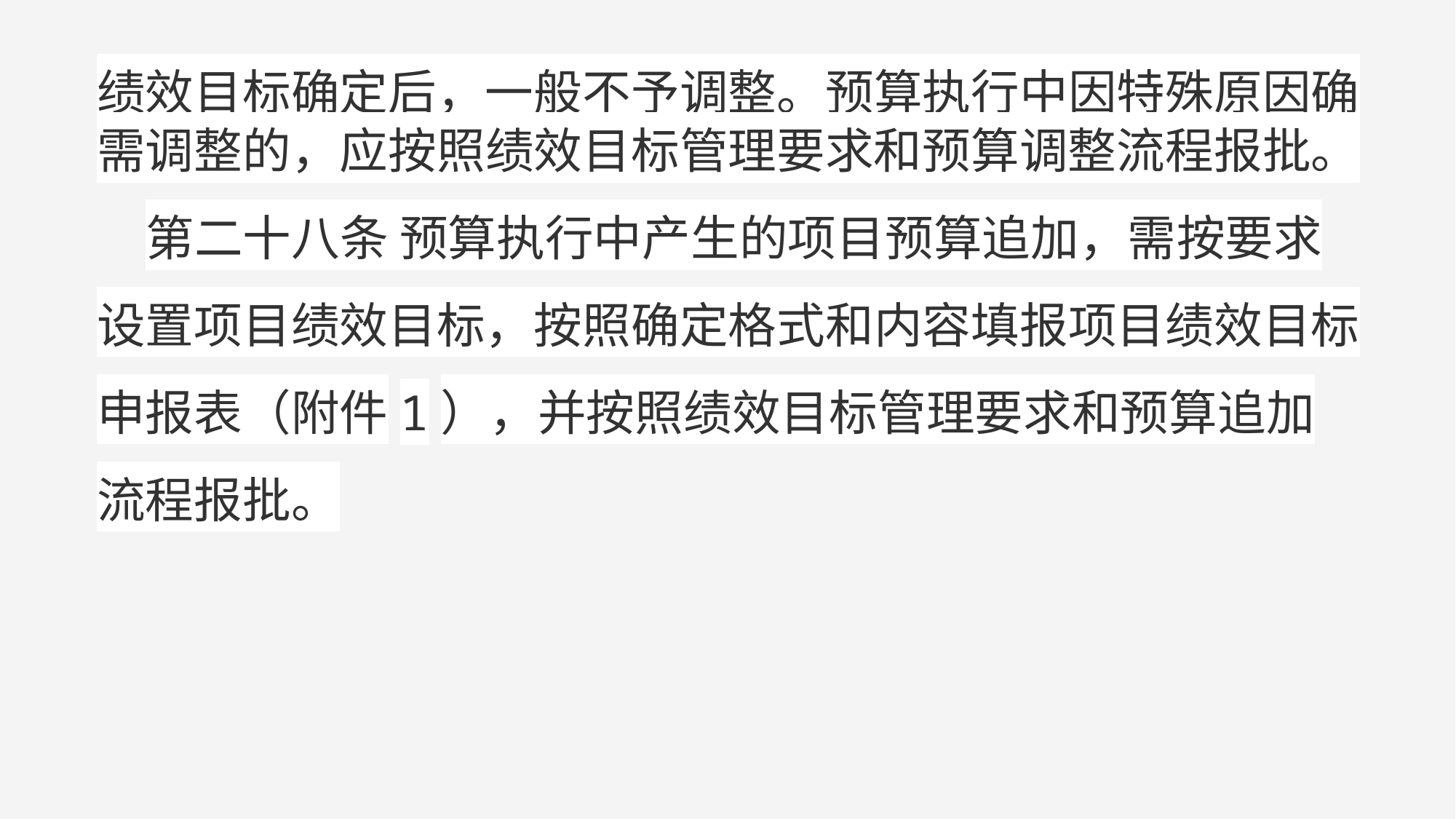

绩效目标确定后，一般不予调整。预算执行中因特殊原因确需调整的，应按照绩效目标管理要求和预算调整流程报批。第二十八条 预算执行中产生的项目预算追加，需按要求设置项目绩效目标，按照确定格式和内容填报项目绩效目标申报表（附件1），并按照绩效目标管理要求和预算追加流程报批。